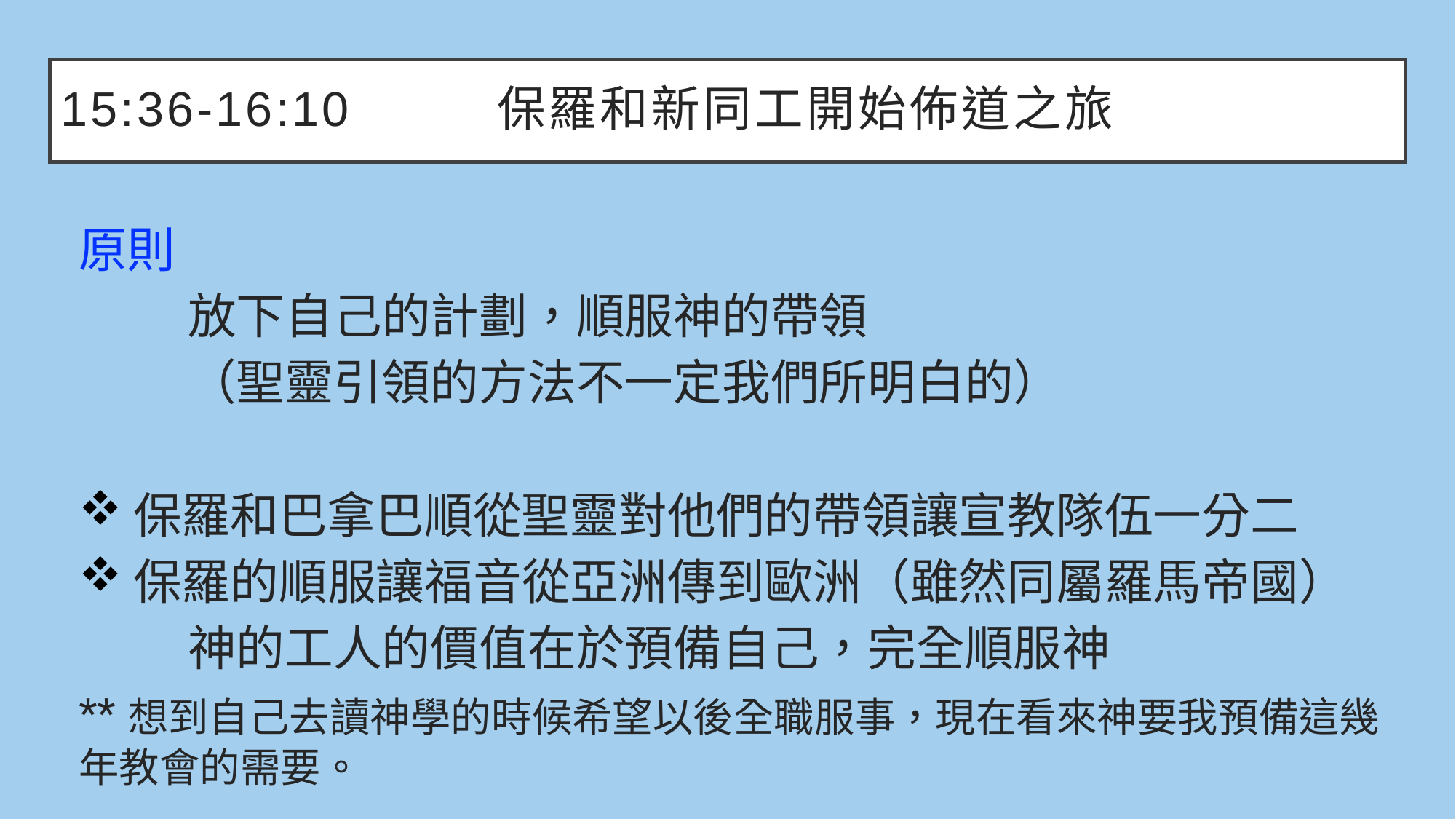

# 15:36-16:10		保羅和新同工開始佈道之旅
原則
	放下自己的計劃，順服神的帶領
	（聖靈引領的方法不一定我們所明白的）

保羅和巴拿巴順從聖靈對他們的帶領讓宣教隊伍一分二
保羅的順服讓福音從亞洲傳到歐洲（雖然同屬羅馬帝國）
	神的工人的價值在於預備自己，完全順服神
**想到自己去讀神學的時候希望以後全職服事，現在看來神要我預備這幾年教會的需要。